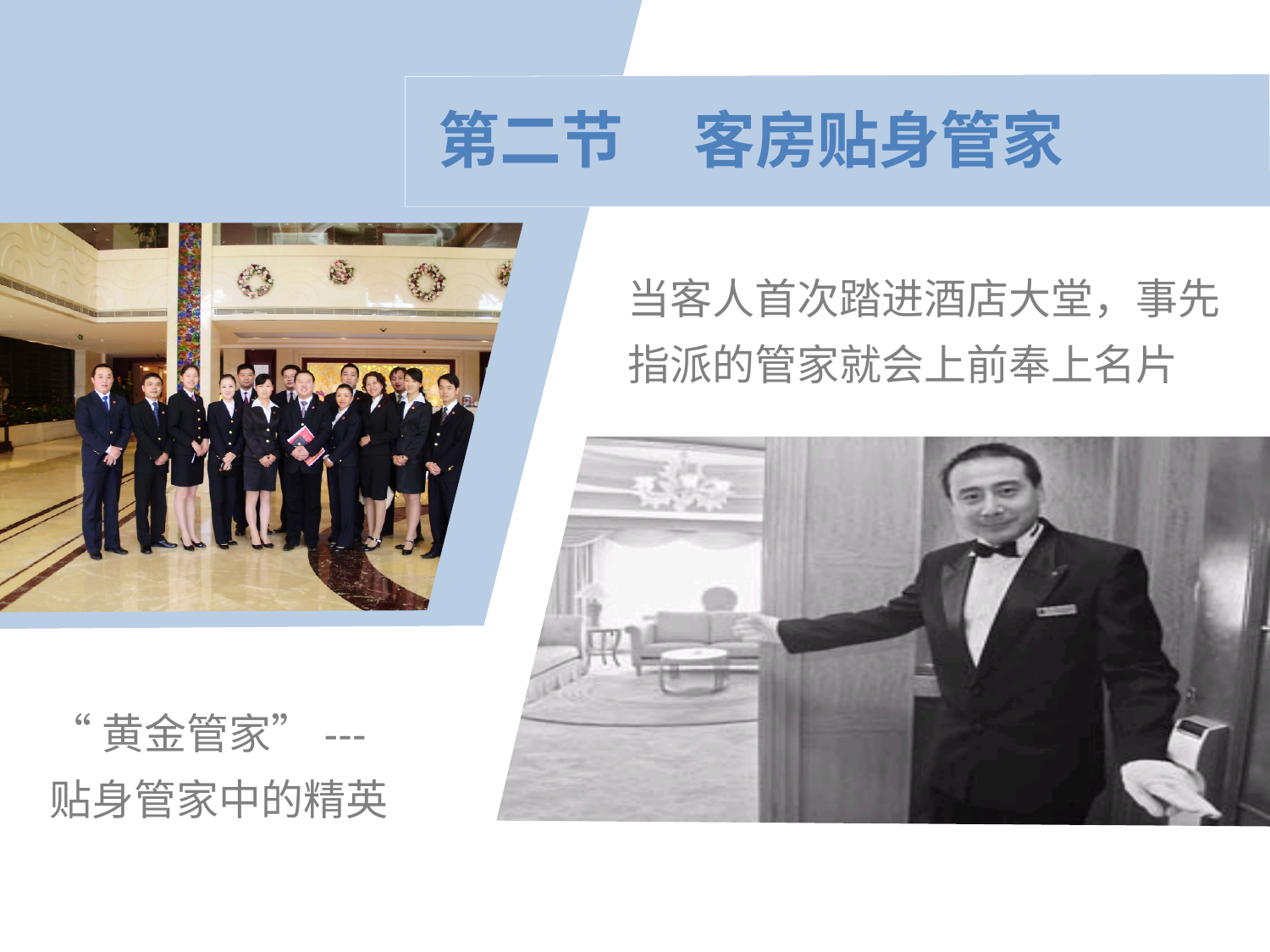

第二节     客房贴身管家

当客人首次踏进酒店大堂，事先指派的管家就会上前奉上名片

“黄金管家”---
贴身管家中的精英